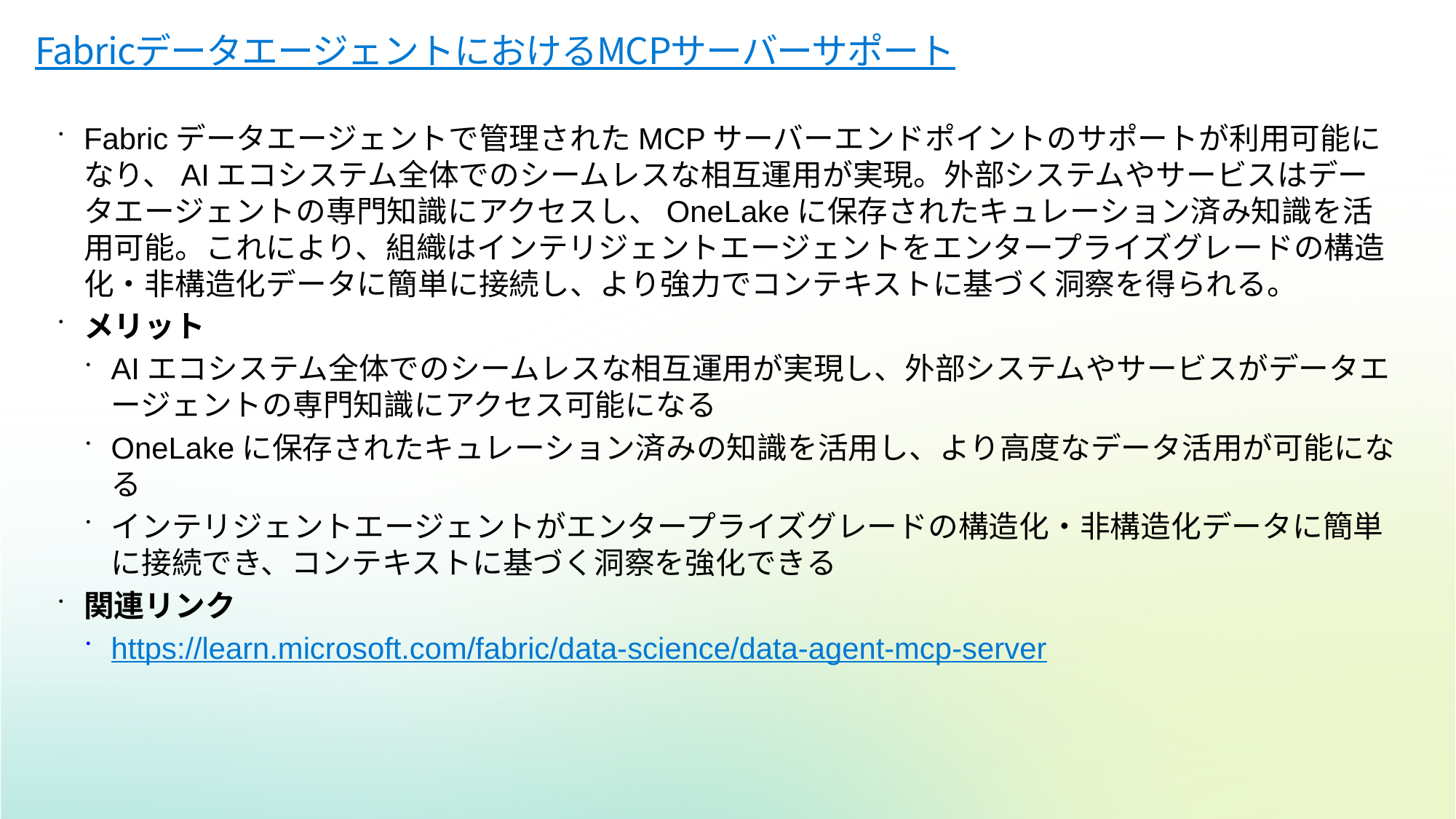

# FabricデータエージェントにおけるMCPサーバーサポート
Fabricデータエージェントで管理されたMCPサーバーエンドポイントのサポートが利用可能になり、AIエコシステム全体でのシームレスな相互運用が実現。外部システムやサービスはデータエージェントの専門知識にアクセスし、OneLakeに保存されたキュレーション済み知識を活用可能。これにより、組織はインテリジェントエージェントをエンタープライズグレードの構造化・非構造化データに簡単に接続し、より強力でコンテキストに基づく洞察を得られる。
メリット
AIエコシステム全体でのシームレスな相互運用が実現し、外部システムやサービスがデータエージェントの専門知識にアクセス可能になる
OneLakeに保存されたキュレーション済みの知識を活用し、より高度なデータ活用が可能になる
インテリジェントエージェントがエンタープライズグレードの構造化・非構造化データに簡単に接続でき、コンテキストに基づく洞察を強化できる
関連リンク
https://learn.microsoft.com/fabric/data-science/data-agent-mcp-server